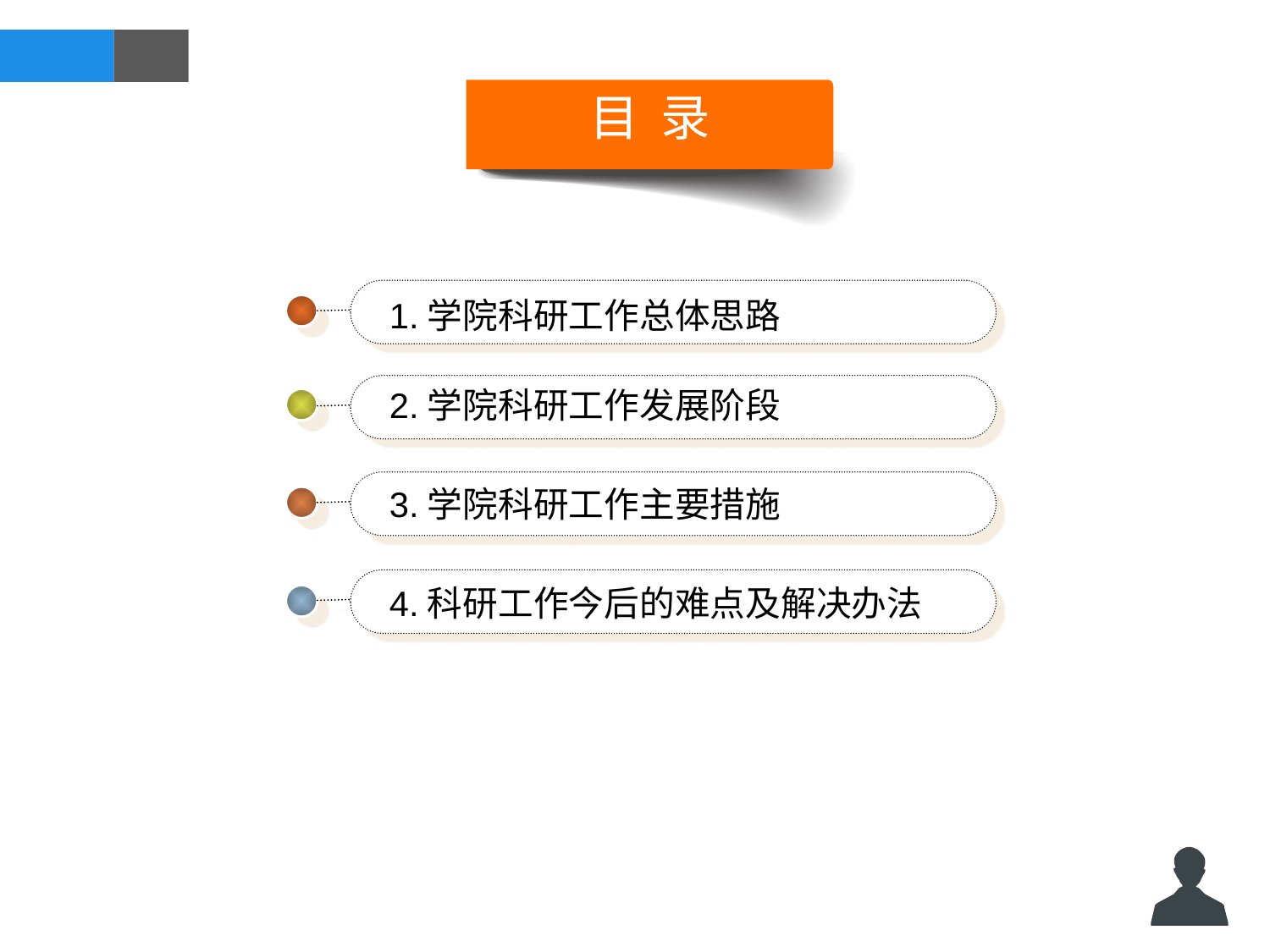

1.学院科研工作总体思路
2.学院科研工作发展阶段
3.学院科研工作主要措施
4.科研工作今后的难点及解决办法